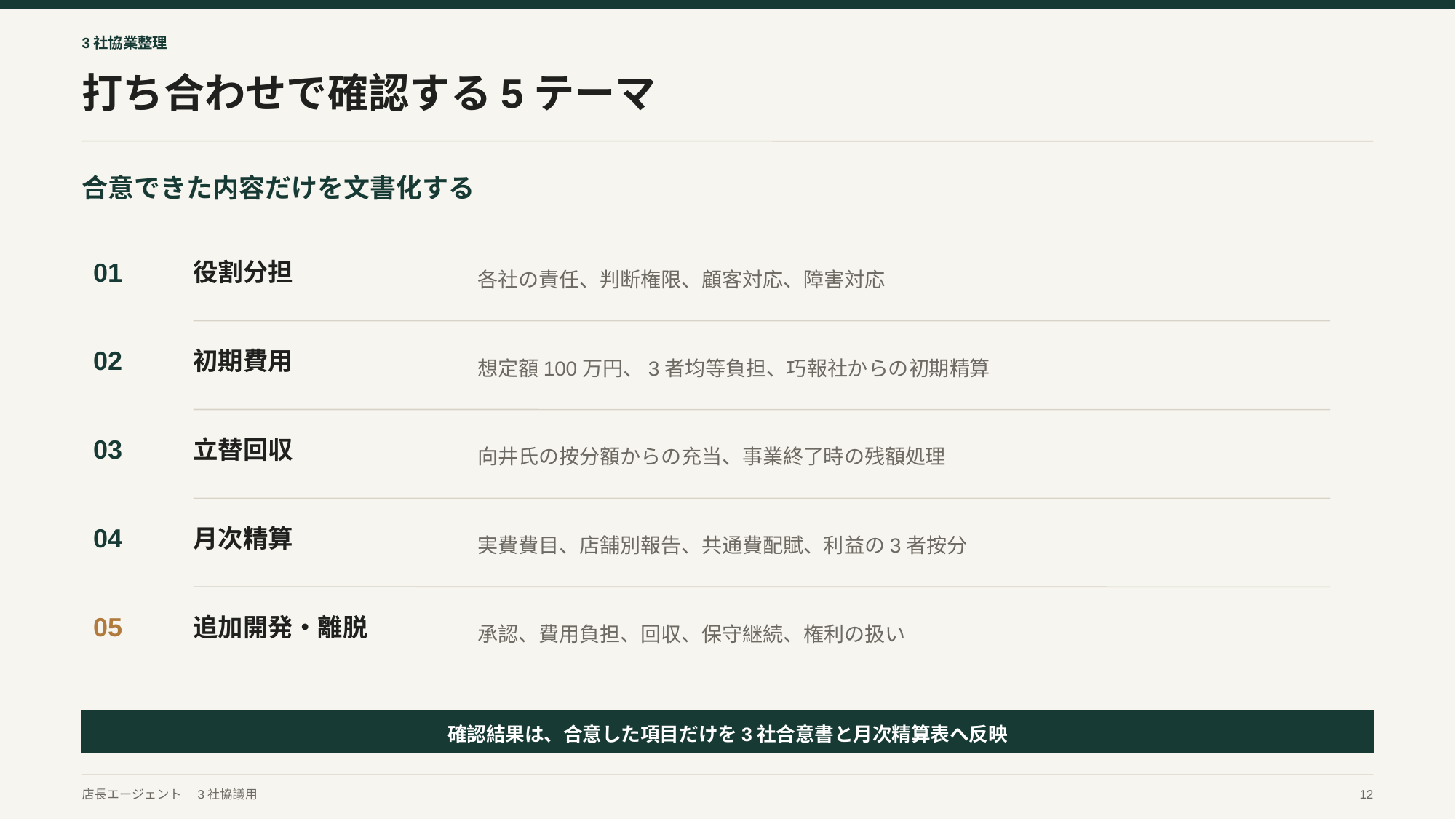

3社協業整理
打ち合わせで確認する5テーマ

合意できた内容だけを文書化する
01
役割分担
各社の責任、判断権限、顧客対応、障害対応

02
初期費用
想定額100万円、3者均等負担、巧報社からの初期精算

03
立替回収
向井氏の按分額からの充当、事業終了時の残額処理

04
月次精算
実費費目、店舗別報告、共通費配賦、利益の3者按分

05
追加開発・離脱
承認、費用負担、回収、保守継続、権利の扱い

確認結果は、合意した項目だけを3社合意書と月次精算表へ反映

店長エージェント　3社協議用
12